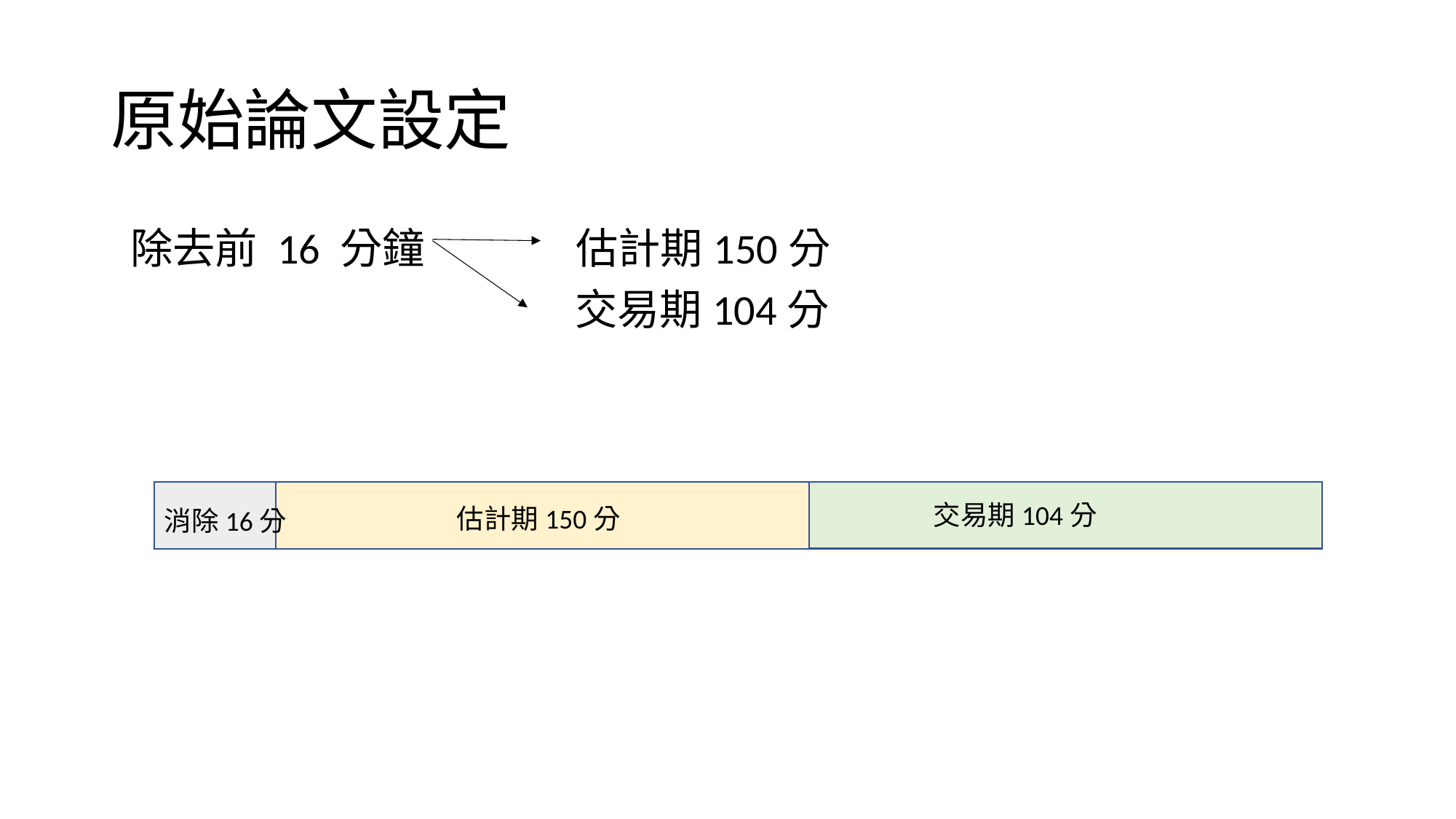

# 原始論文設定
 除去前 16 分鐘                估計期150分
                                                交易期104分

交易期104分
估計期150分
消除16分